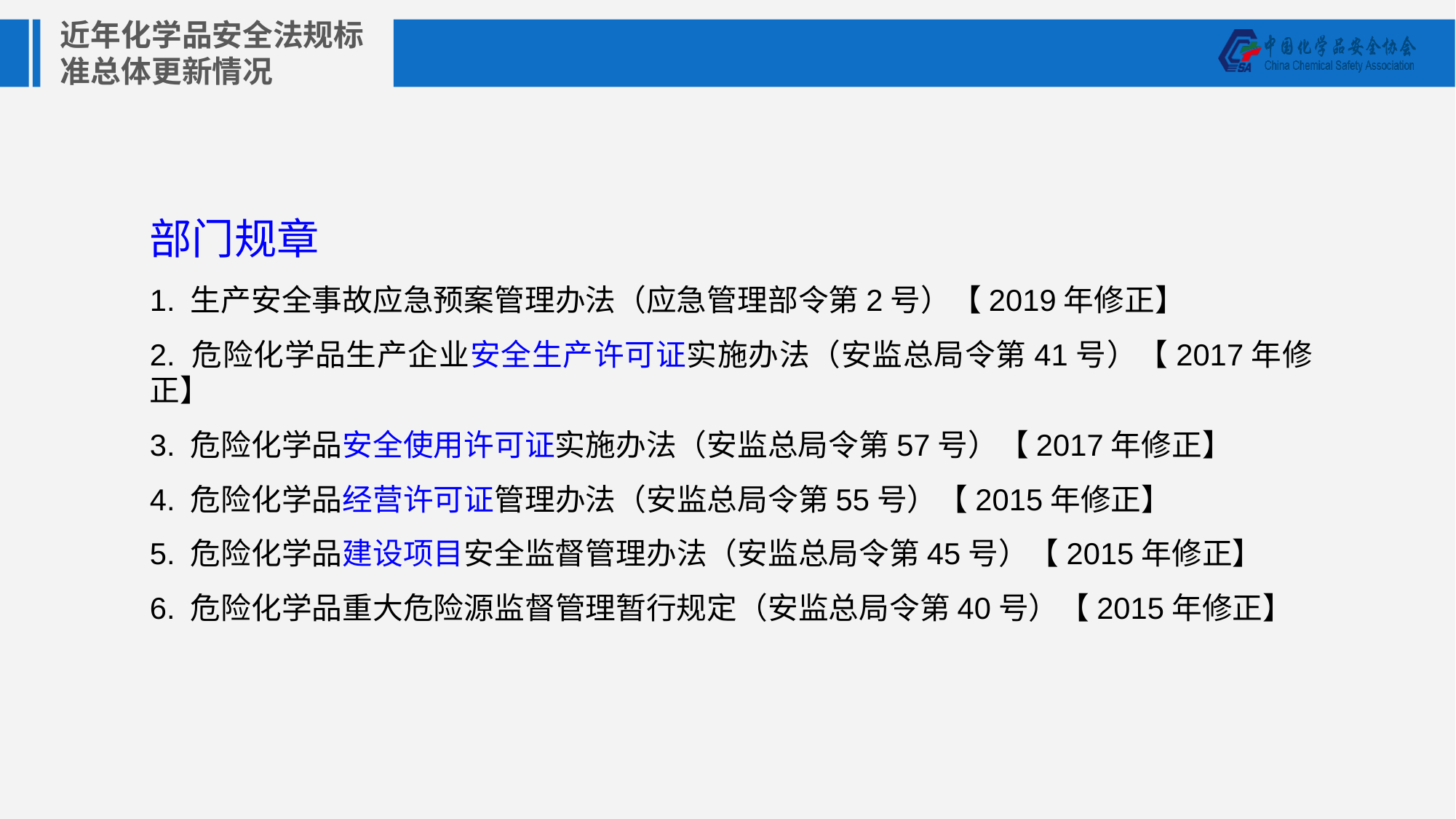

部门规章
1. 生产安全事故应急预案管理办法（应急管理部令第2号）【2019年修正】
2. 危险化学品生产企业安全生产许可证实施办法（安监总局令第41号）【2017年修正】
3. 危险化学品安全使用许可证实施办法（安监总局令第57号）【2017年修正】
4. 危险化学品经营许可证管理办法（安监总局令第55号）【2015年修正】
5. 危险化学品建设项目安全监督管理办法（安监总局令第45号）【2015年修正】
6. 危险化学品重大危险源监督管理暂行规定（安监总局令第40号）【2015年修正】